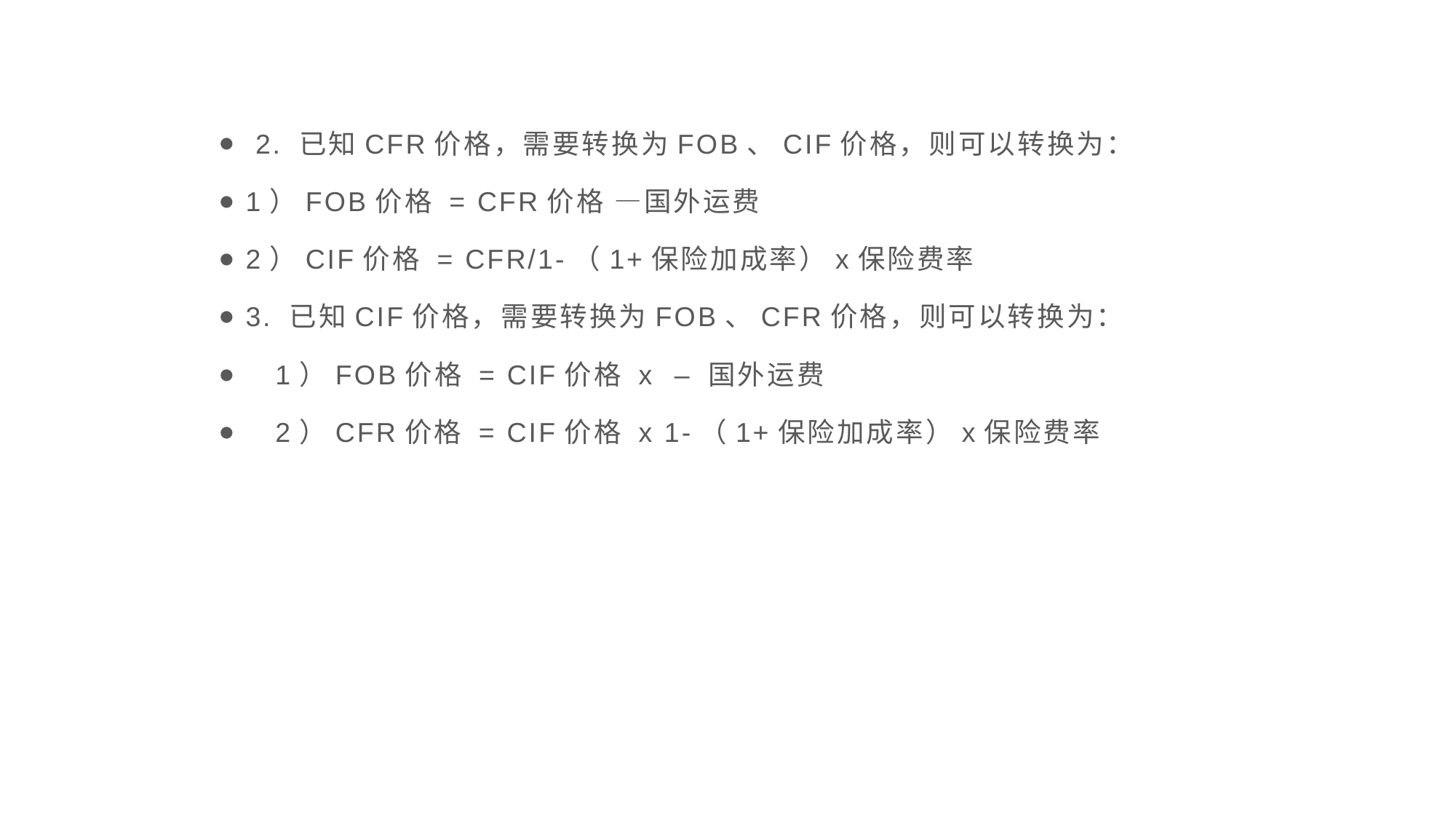

#
 2. 已知CFR价格，需要转换为FOB、CIF价格，则可以转换为：
1）FOB价格 = CFR价格 —国外运费
2）CIF价格 = CFR/1-（1+保险加成率）x保险费率
3. 已知CIF价格，需要转换为FOB、CFR价格，则可以转换为：
   1）FOB价格 = CIF价格 x  – 国外运费
   2）CFR价格 = CIF价格 x 1-（1+保险加成率）x保险费率

20